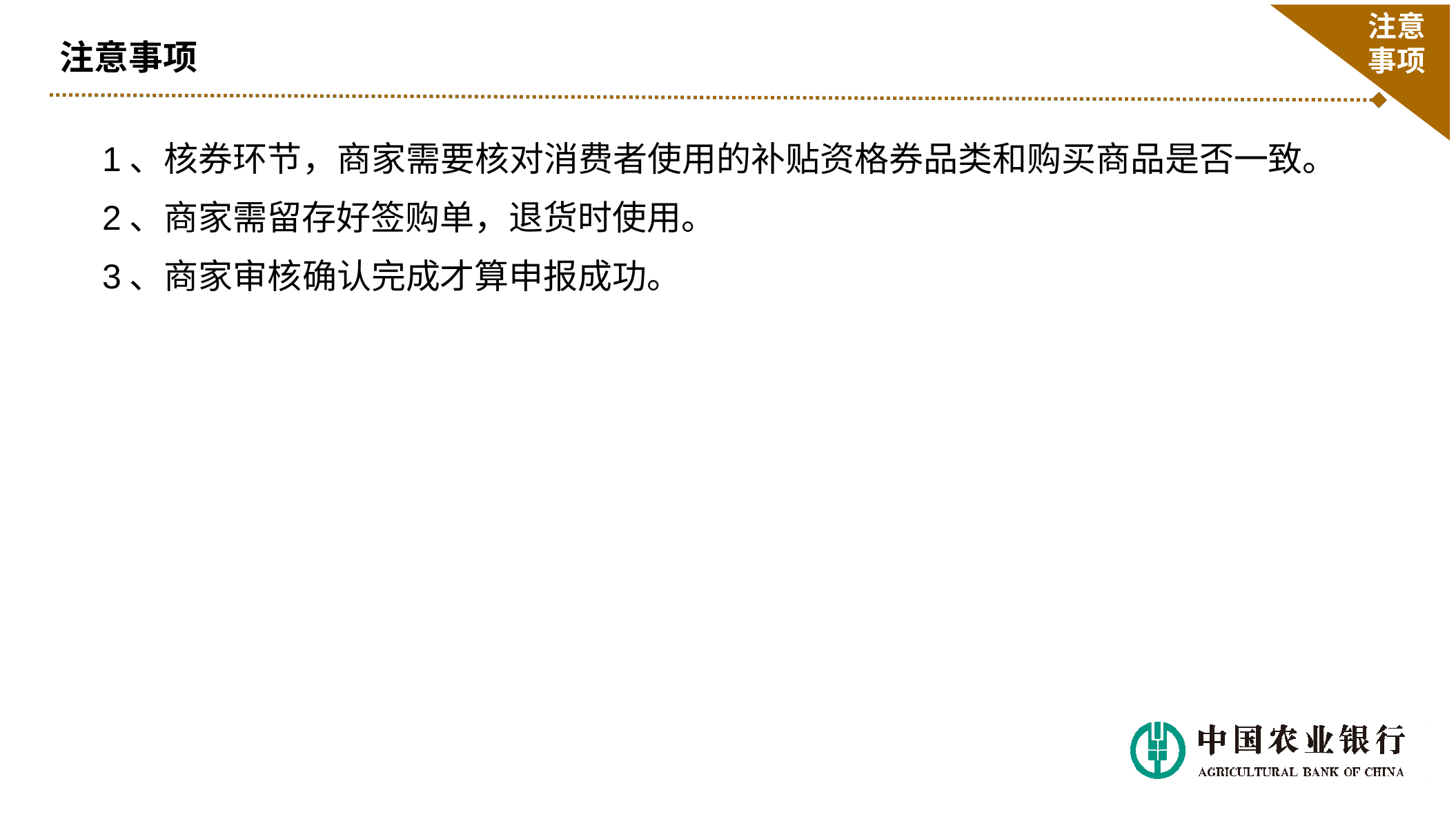

服务实力
注意事项

服务实力
注意事项
1、核券环节，商家需要核对消费者使用的补贴资格券品类和购买商品是否一致。
2、商家需留存好签购单，退货时使用。
3、商家审核确认完成才算申报成功。